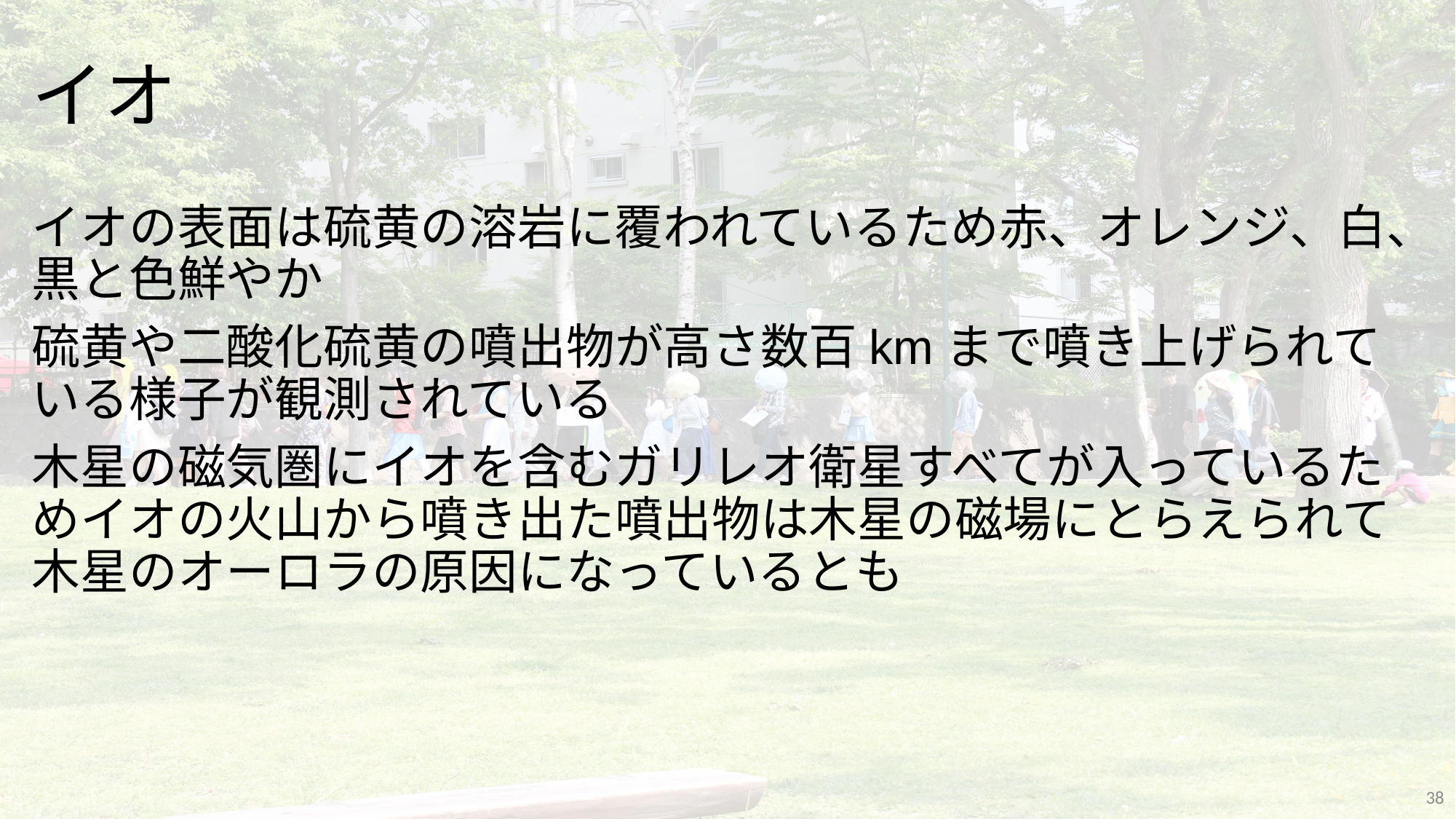

# イオ
イオの表面は硫黄の溶岩に覆われているため赤、オレンジ、白、黒と色鮮やか
硫黄や二酸化硫黄の噴出物が高さ数百kmまで噴き上げられている様子が観測されている
木星の磁気圏にイオを含むガリレオ衛星すべてが入っているためイオの火山から噴き出た噴出物は木星の磁場にとらえられて木星のオーロラの原因になっているとも
38